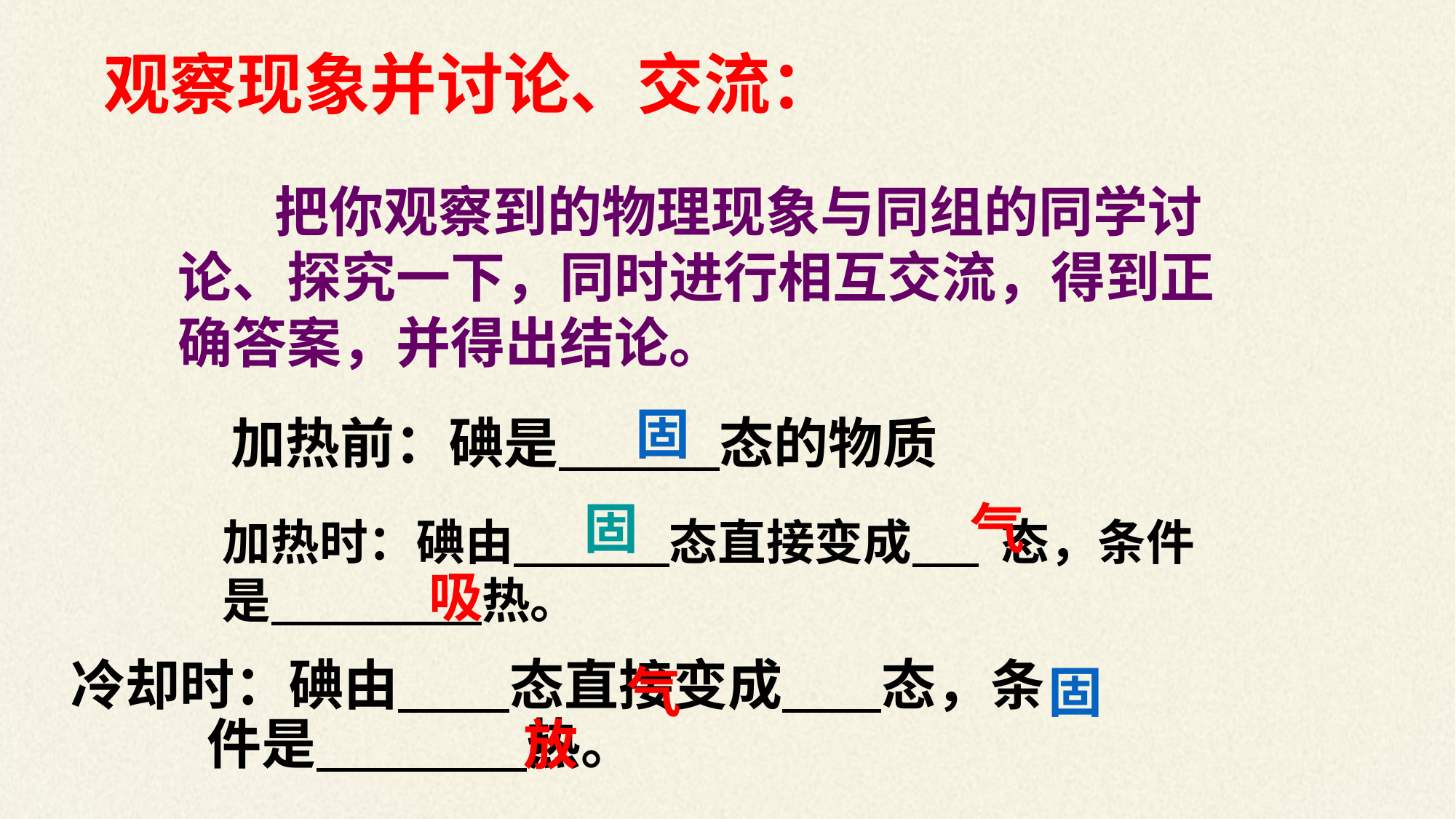

观察现象并讨论、交流：

　　把你观察到的物理现象与同组的同学讨论、探究一下，同时进行相互交流，得到正确答案，并得出结论。
固
加热前：碘是             态的物质
固
气
加热时：碘由              态直接变成        态，条件是                   热。
吸
　　　　冷却时：碘由         态直接变成        态，条件是                 热。
气
固
放